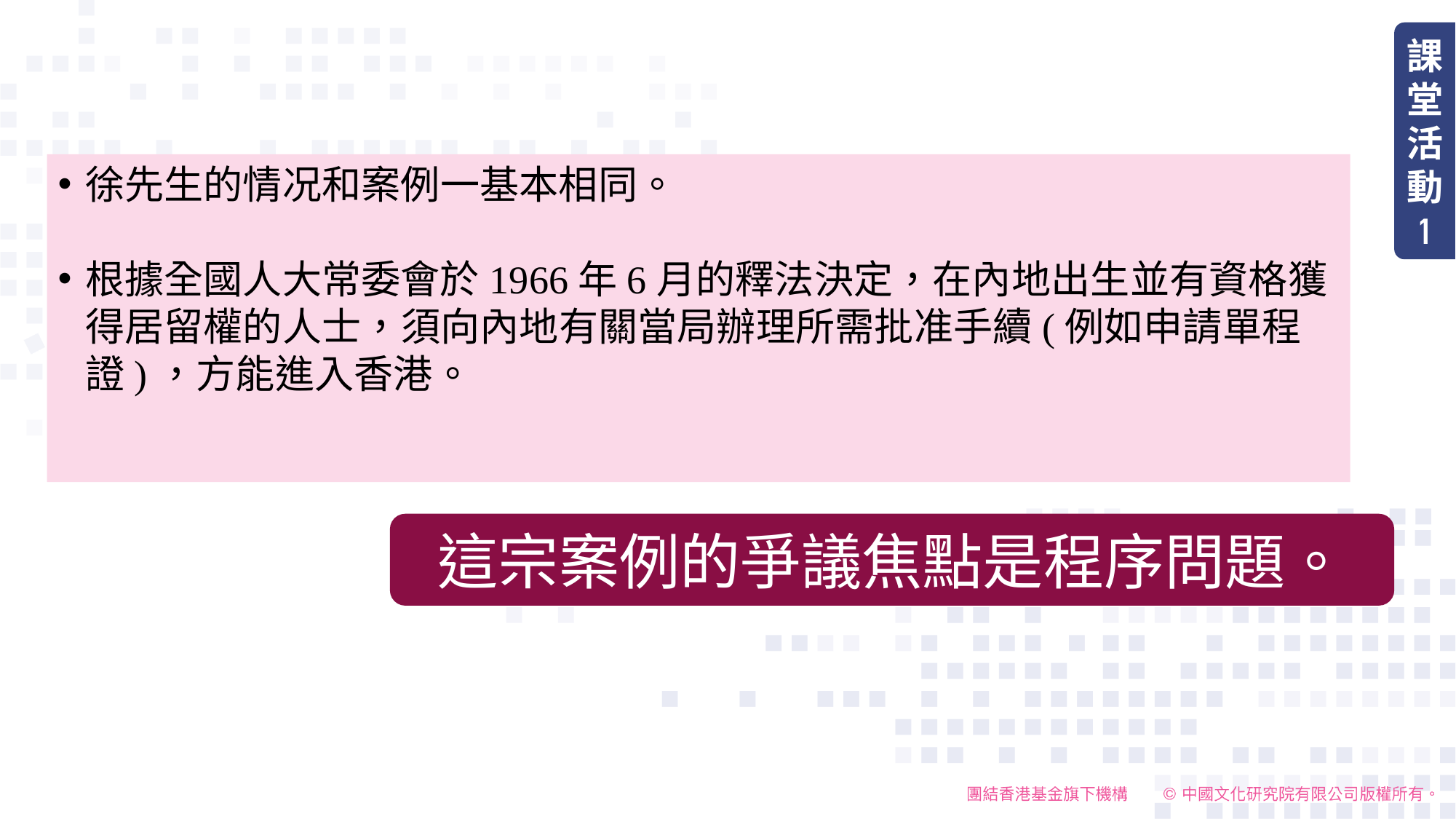

課堂活動
1

徐先生的情况和案例一基本相同。

根據全國人大常委會於1966年6月的釋法決定，在內地出生並有資格獲得居留權的人士，須向內地有關當局辦理所需批准手續(例如申請單程證)，方能進入香港。
這宗案例的爭議焦點是程序問題。